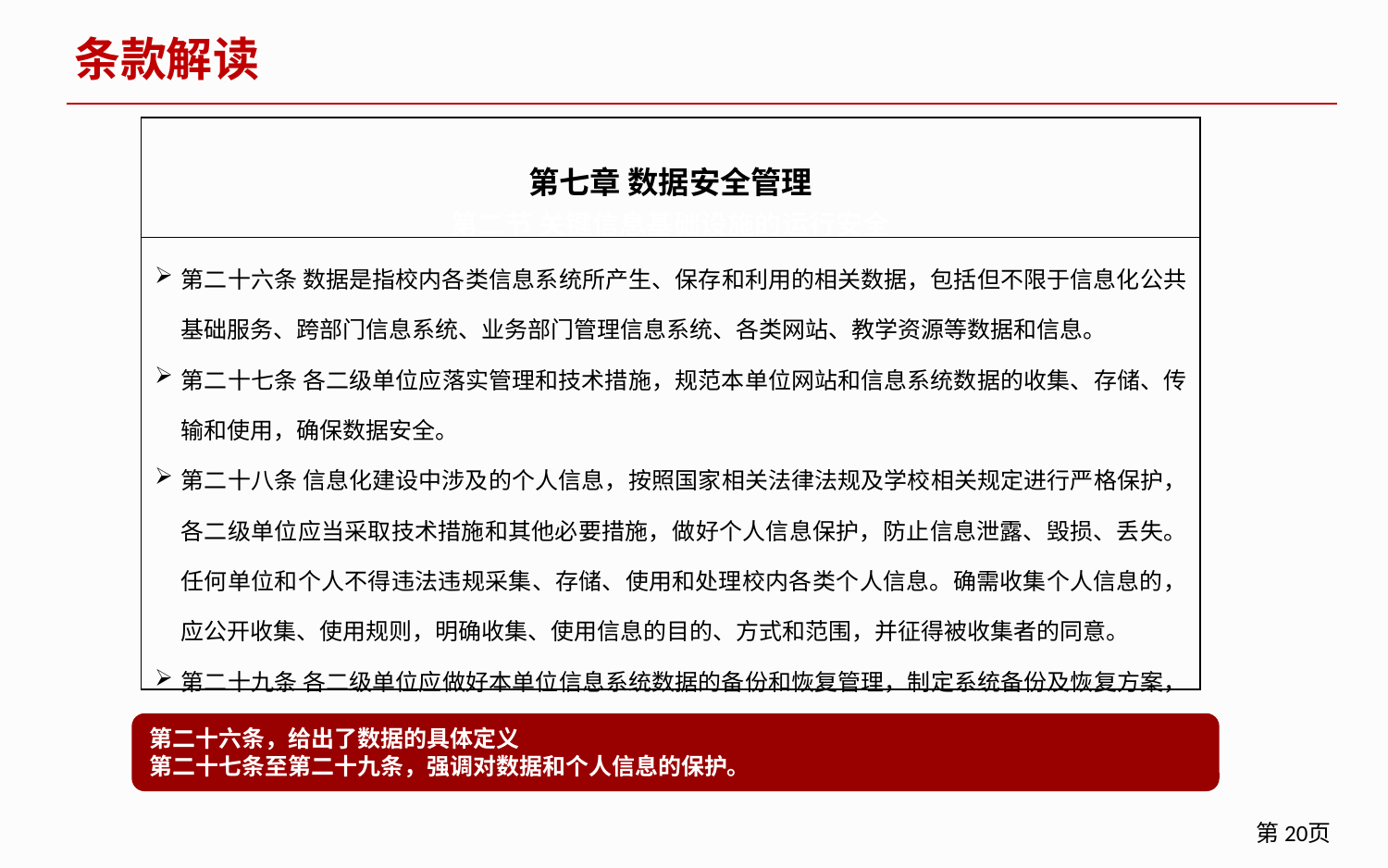

条款解读
| 第七章 数据安全管理 第二节 关键信息基础设施的运行安全 |
| --- |
| 第二十六条 数据是指校内各类信息系统所产生、保存和利用的相关数据，包括但不限于信息化公共基础服务、跨部门信息系统、业务部门管理信息系统、各类网站、教学资源等数据和信息。 第二十七条 各二级单位应落实管理和技术措施，规范本单位网站和信息系统数据的收集、存储、传输和使用，确保数据安全。 第二十八条 信息化建设中涉及的个人信息，按照国家相关法律法规及学校相关规定进行严格保护，各二级单位应当采取技术措施和其他必要措施，做好个人信息保护，防止信息泄露、毁损、丢失。任何单位和个人不得违法违规采集、存储、使用和处理校内各类个人信息。确需收集个人信息的，应公开收集、使用规则，明确收集、使用信息的目的、方式和范围，并征得被收集者的同意。 第二十九条 各二级单位应做好本单位信息系统数据的备份和恢复管理，制定系统备份及恢复方案，明确备份策略、备份介质及数据恢复流程等，定期测试备份数据的有效性、预演数据恢复流程。 |
第二十六条，给出了数据的具体定义
第二十七条至第二十九条，强调对数据和个人信息的保护。